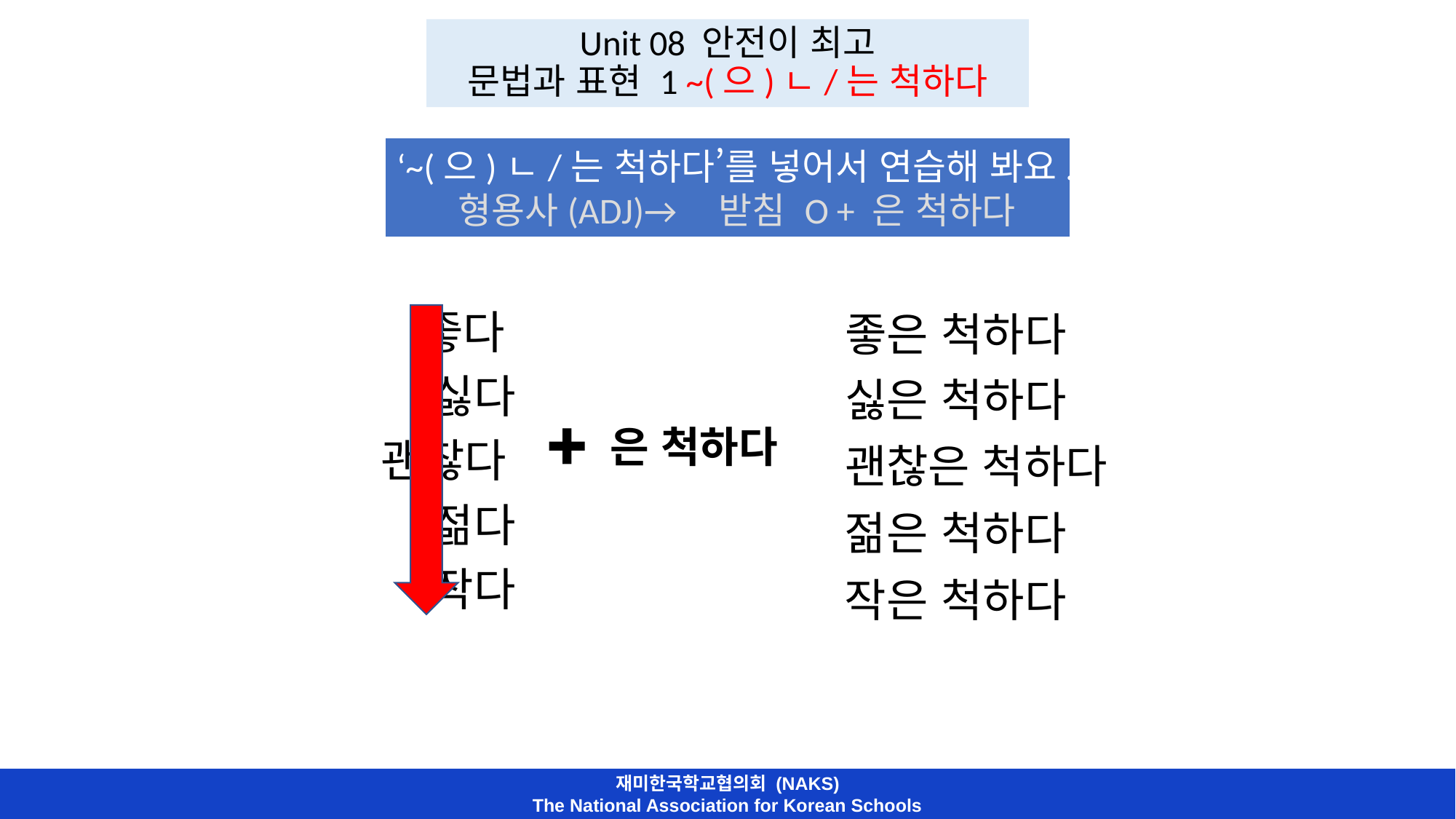

Unit 08 안전이 최고
문법과 표현 1 ~(으)ㄴ/는 척하다
‘~(으)ㄴ/는 척하다’를 넣어서 연습해 봐요.
 형용사(ADJ)→    받침 O + 은 척하다
                         좋다
                        싫다
                    괜찮다
                        젊다
                        작다

좋은 척하다
싫은 척하다

✚ 은 척하다
괜찮은 척하다
젊은 척하다
작은 척하다
재미한국학교협의회 (NAKS)
The National Association for Korean Schools